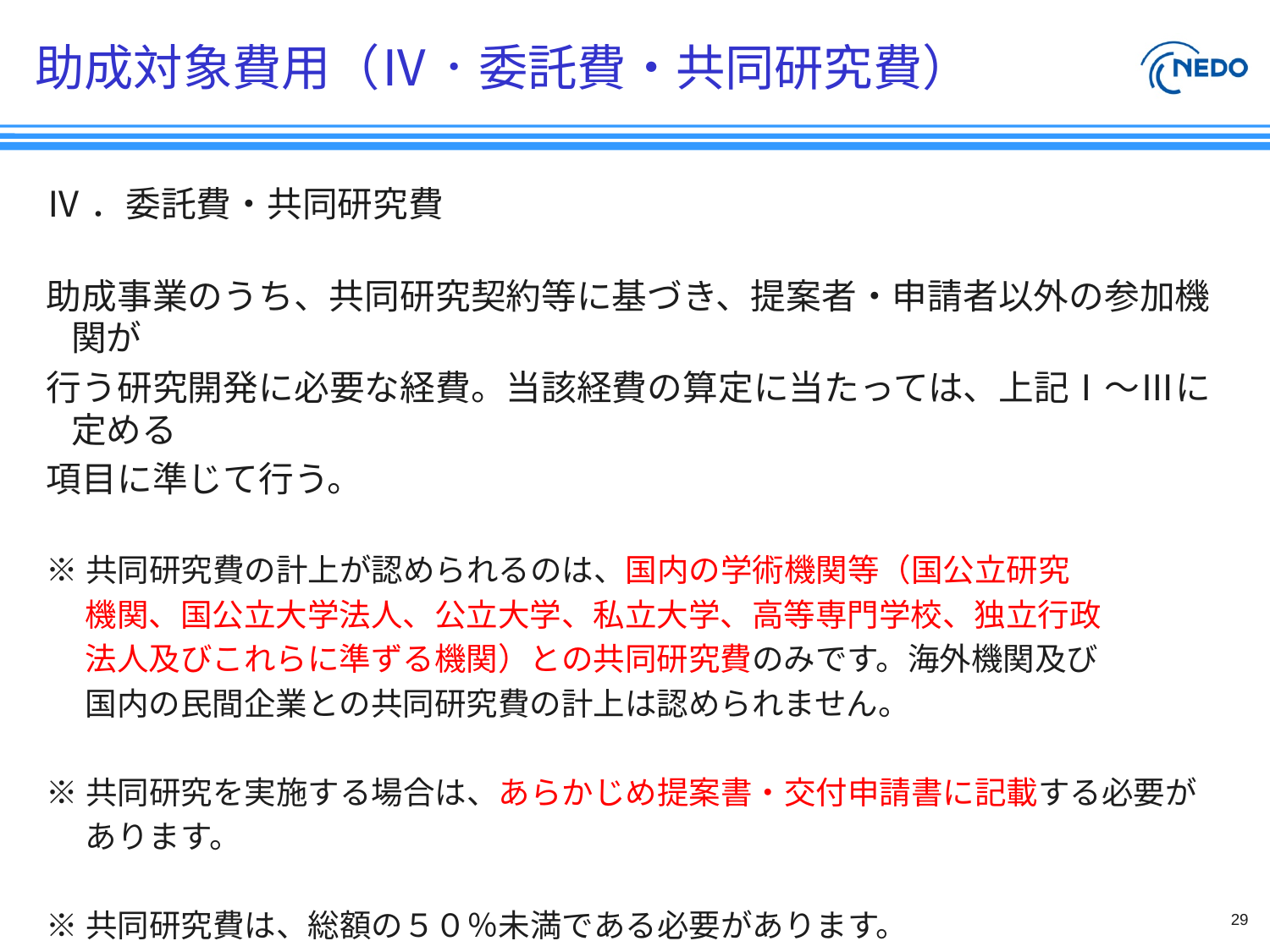

# 助成対象費用（Ⅳ．委託費・共同研究費）
Ⅳ．委託費・共同研究費
助成事業のうち、共同研究契約等に基づき、提案者・申請者以外の参加機関が
行う研究開発に必要な経費。当該経費の算定に当たっては、上記Ⅰ～Ⅲに定める
項目に準じて行う。

※共同研究費の計上が認められるのは、国内の学術機関等（国公立研究
　 機関、国公立大学法人、公立大学、私立大学、高等専門学校、独立行政
　 法人及びこれらに準ずる機関）との共同研究費のみです。海外機関及び
　 国内の民間企業との共同研究費の計上は認められません。

※共同研究を実施する場合は、あらかじめ提案書・交付申請書に記載する必要が
　 あります。

※共同研究費は、総額の５０％未満である必要があります。

※外部へ委託費の計上は一切認められません。

29